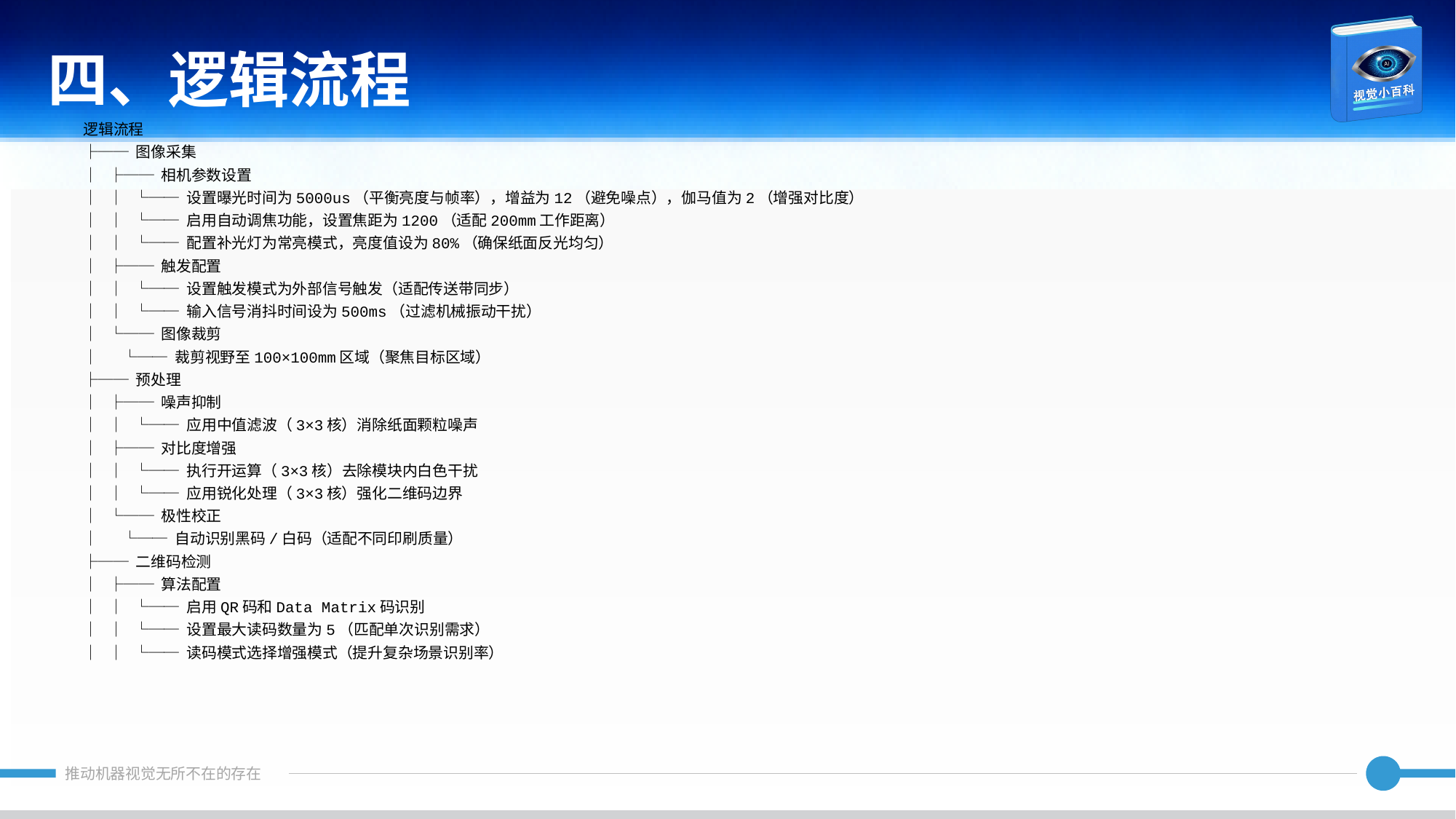

四、逻辑流程

逻辑流程
├── 图像采集
│   ├── 相机参数设置
│   │   └── 设置曝光时间为5000us（平衡亮度与帧率），增益为12（避免噪点），伽马值为2（增强对比度）
│   │   └── 启用自动调焦功能，设置焦距为1200（适配200mm工作距离）
│   │   └── 配置补光灯为常亮模式，亮度值设为80%（确保纸面反光均匀）
│   ├── 触发配置
│   │   └── 设置触发模式为外部信号触发（适配传送带同步）
│   │   └── 输入信号消抖时间设为500ms（过滤机械振动干扰）
│   └── 图像裁剪
│       └── 裁剪视野至100×100mm区域（聚焦目标区域）
├── 预处理
│   ├── 噪声抑制
│   │   └── 应用中值滤波（3×3核）消除纸面颗粒噪声
│   ├── 对比度增强
│   │   └── 执行开运算（3×3核）去除模块内白色干扰
│   │   └── 应用锐化处理（3×3核）强化二维码边界
│   └── 极性校正
│       └── 自动识别黑码/白码（适配不同印刷质量）
├── 二维码检测
│   ├── 算法配置
│   │   └── 启用QR码和Data Matrix码识别
│   │   └── 设置最大读码数量为5（匹配单次识别需求）
│   │   └── 读码模式选择增强模式（提升复杂场景识别率）
8